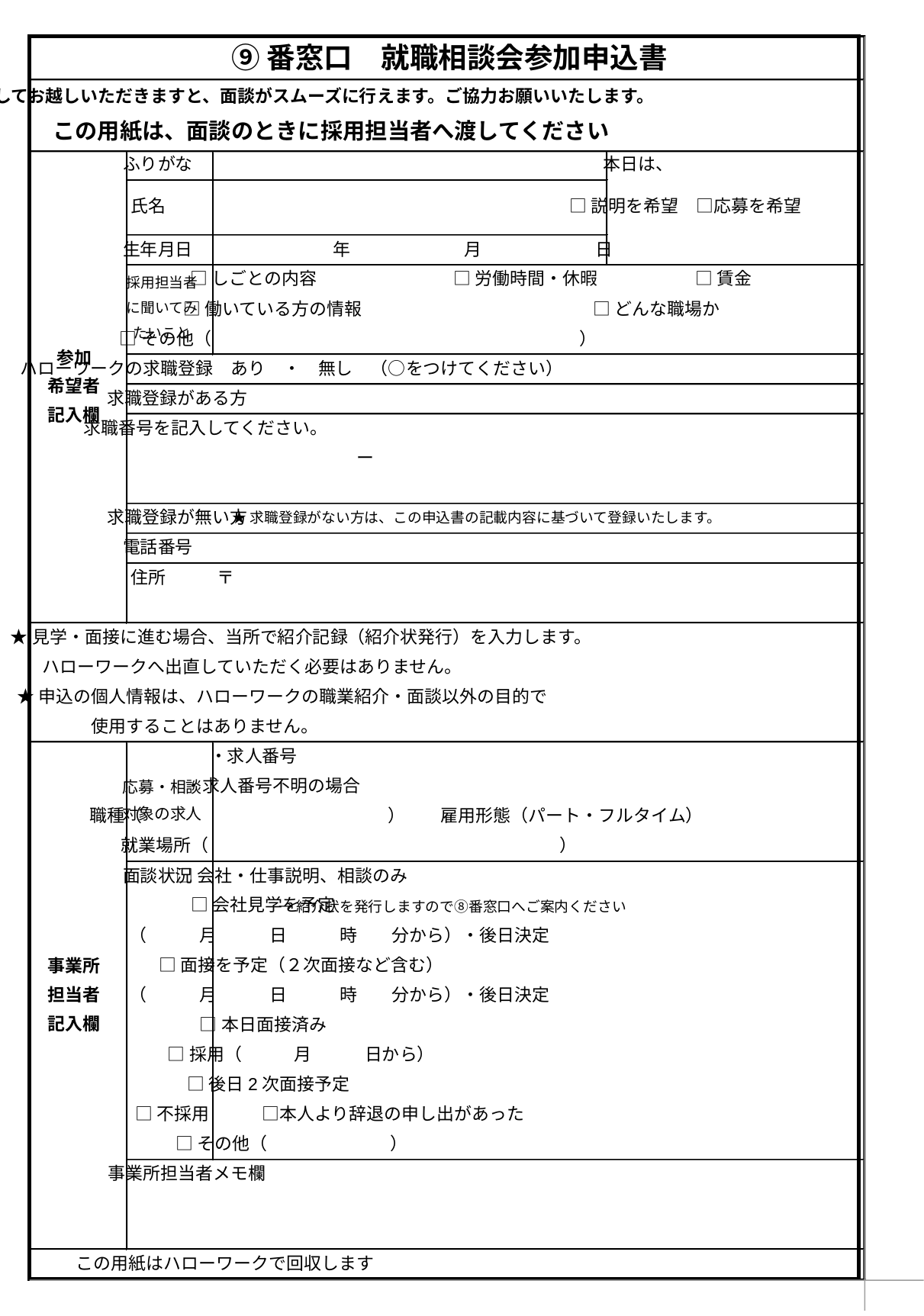

⑨番窓口　就職相談会参加申込書

事前に記入してお越しいただきますと、面談がスムーズに行えます。ご協力お願いいたします。
この用紙は、面談のときに採用担当者へ渡してください

ふりがな
本日は、

氏名
□説明を希望　□応募を希望

生年月日
年
月
日

□しごとの内容
□労働時間・休暇
□賃金
採用担当者
□働いている方の情報
□どんな職場か
に聞いてみ
たいこと
□その他（　　　　　　　　　　　　　　　　　　　　　）
参加

ハローワークの求職登録　あり　・　無し　（○をつけてください）
希望者

求職登録がある方
記入欄

求職番号を記入してください。
ー

求職登録が無い方
★求職登録がない方は、この申込書の記載内容に基づいて登録いたします。

電話番号

住所
〒

★見学・面接に進む場合、当所で紹介記録（紹介状発行）を入力します。
ハローワークへ出直していただく必要はありません。
★申込の個人情報は、ハローワークの職業紹介・面談以外の目的で
使用することはありません。

・求人番号
・求人番号不明の場合
応募・相談
対象の求人
職種（　　　　　　　　　　　　　　）　　雇用形態（パート・フルタイム）
就業場所（　　　　　　　　　　　　　　　　　　　　）

面談状況
□会社・仕事説明、相談のみ
□会社見学を予定
→紹介状を発行しますので⑧番窓口へご案内ください
（　　　月　　　日　　　時　　分から）・後日決定
□面接を予定（２次面接など含む）
事業所
担当者
（　　　月　　　日　　　時　　分から）・後日決定
記入欄
□本日面接済み
□採用（　　　月　　　日から）
□後日2次面接予定
□不採用　　　□本人より辞退の申し出があった
□その他（　　　　　　　）

事業所担当者メモ欄

この用紙はハローワークで回収します